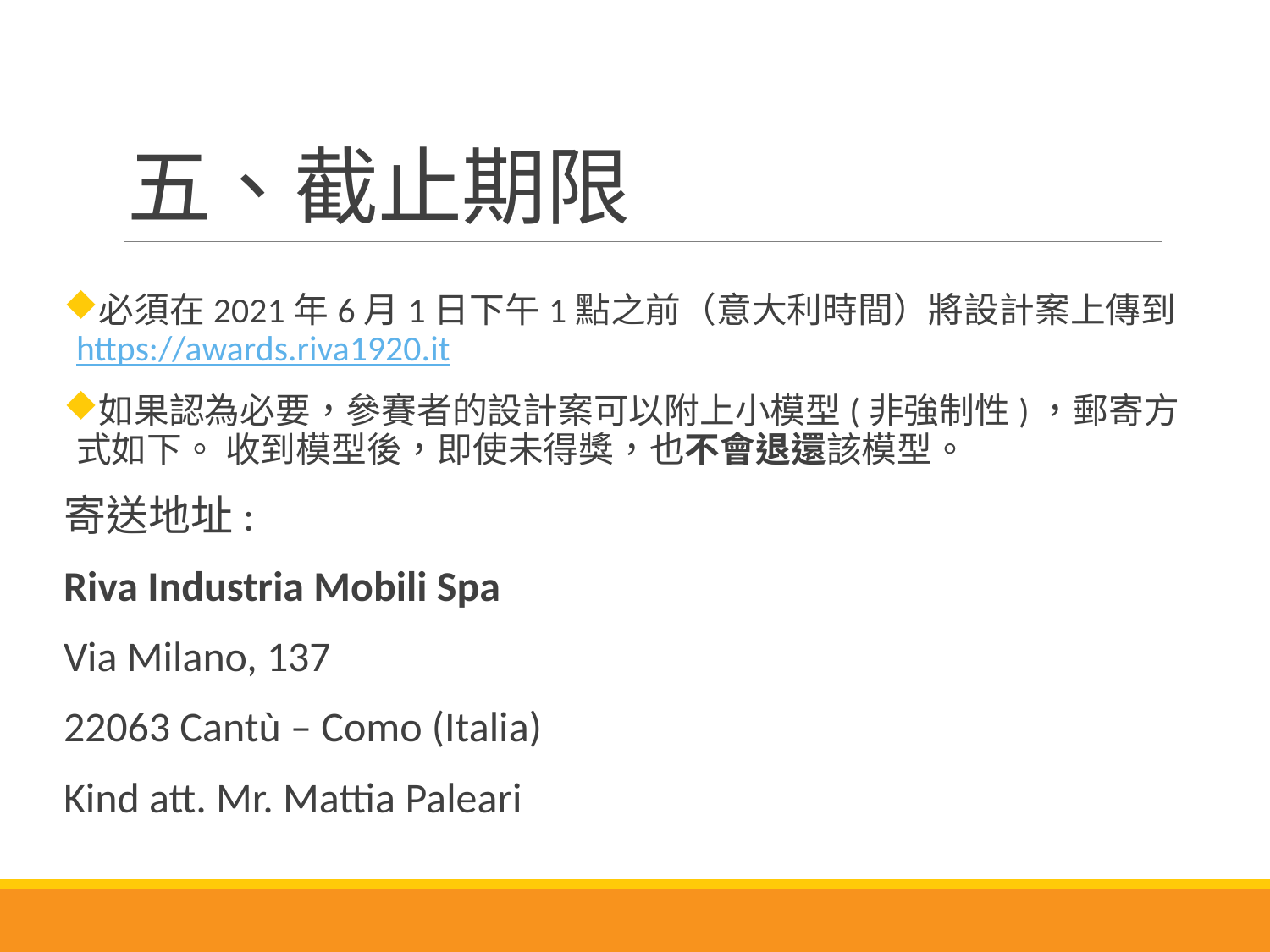

# 五、截止期限
必須在2021年6月1日下午1點之前（意大利時間）將設計案上傳到https://awards.riva1920.it
如果認為必要，參賽者的設計案可以附上小模型(非強制性)，郵寄方式如下。 收到模型後，即使未得獎，也不會退還該模型。
寄送地址:
Riva Industria Mobili Spa
Via Milano, 137
22063 Cantù – Como (Italia)
Kind att. Mr. Mattia Paleari